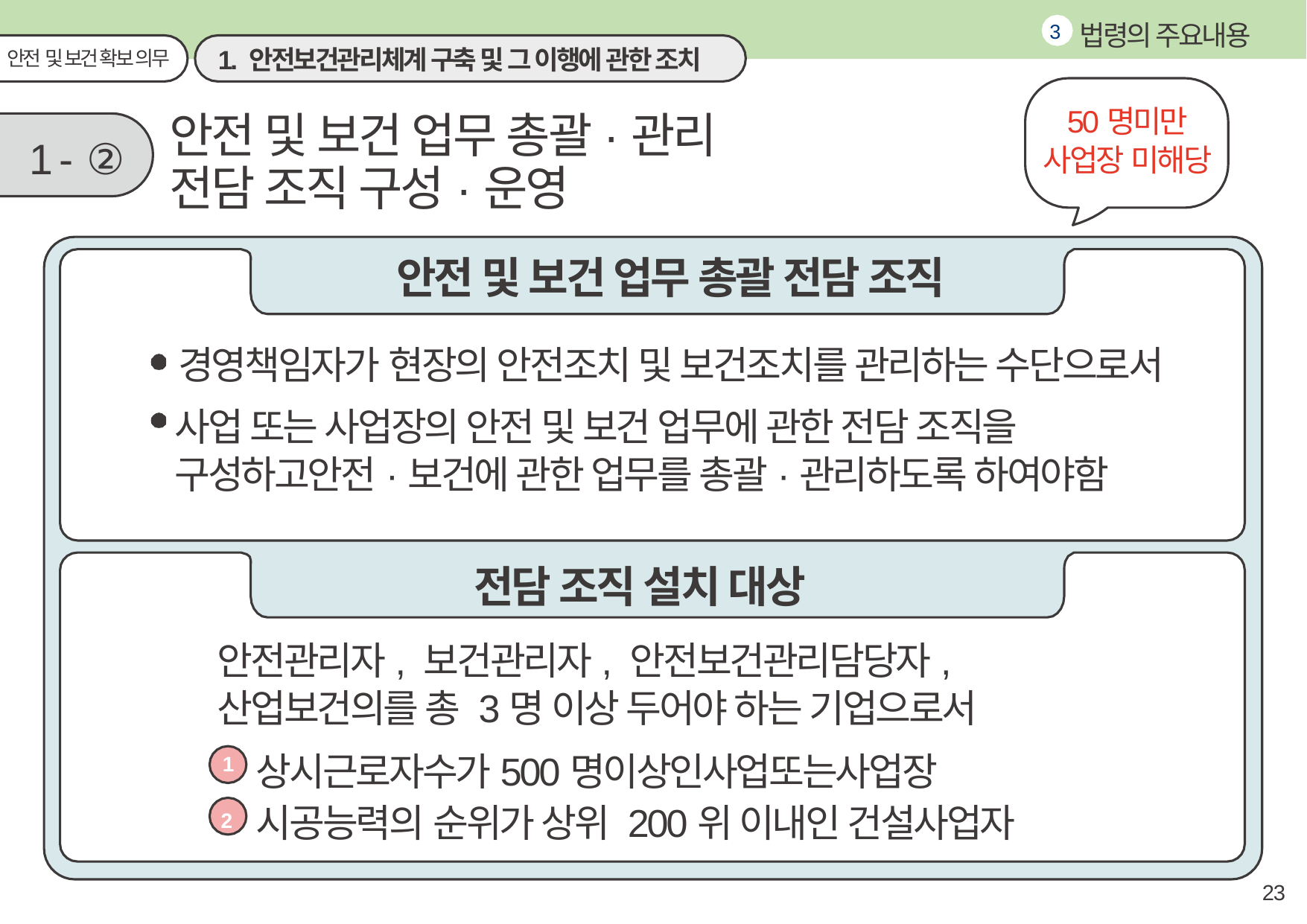

법령의 주요내용
3

1. 안전보건관리체계 구축 및 그 이행에 관한 조치
안전 및 보건 확보 의무

50명미만
사업장 미해당
안전 및 보건 업무 총괄·관리  전담 조직 구성·운영

1 - ②

안전 및 보건 업무 총괄 전담 조직

경영책임자가 현장의 안전조치 및 보건조치를 관리하는 수단으로서

사업 또는 사업장의 안전 및 보건 업무에 관한 전담 조직을 구성하고안전·보건에 관한 업무를 총괄·관리하도록 하여야함

전담 조직 설치 대상
안전관리자, 보건관리자, 안전보건관리담당자, 산업보건의를 총 3명 이상 두어야 하는 기업으로서
상시근로자수가500명이상인사업또는사업장

1
시공능력의 순위가 상위 200위 이내인 건설사업자

2
23